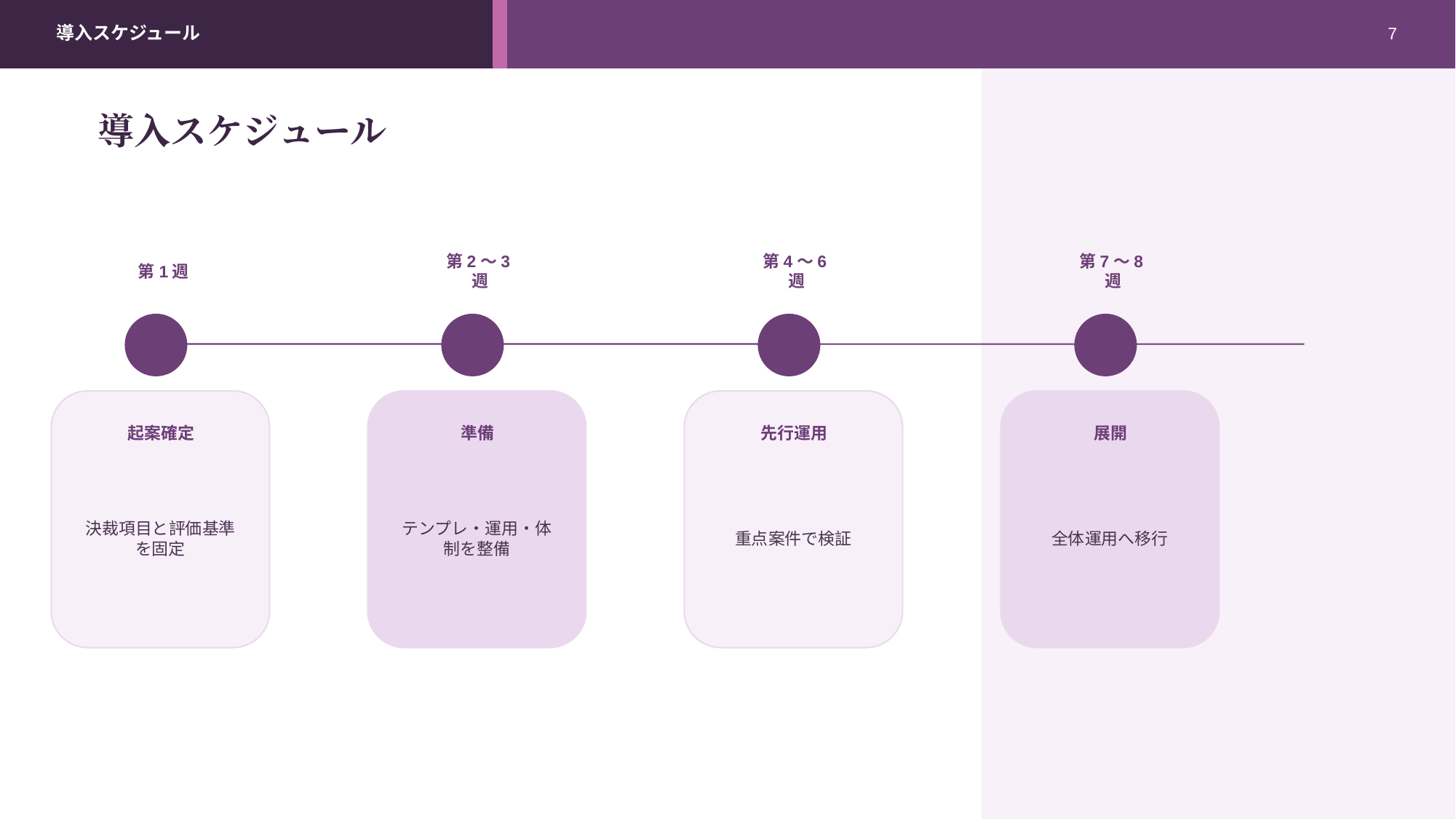

導入スケジュール
7

導入スケジュール
第1週
第2〜3週
第4〜6週
第7〜8週

起案確定
準備
先行運用
展開
決裁項目と評価基準を固定
テンプレ・運用・体制を整備
重点案件で検証
全体運用へ移行